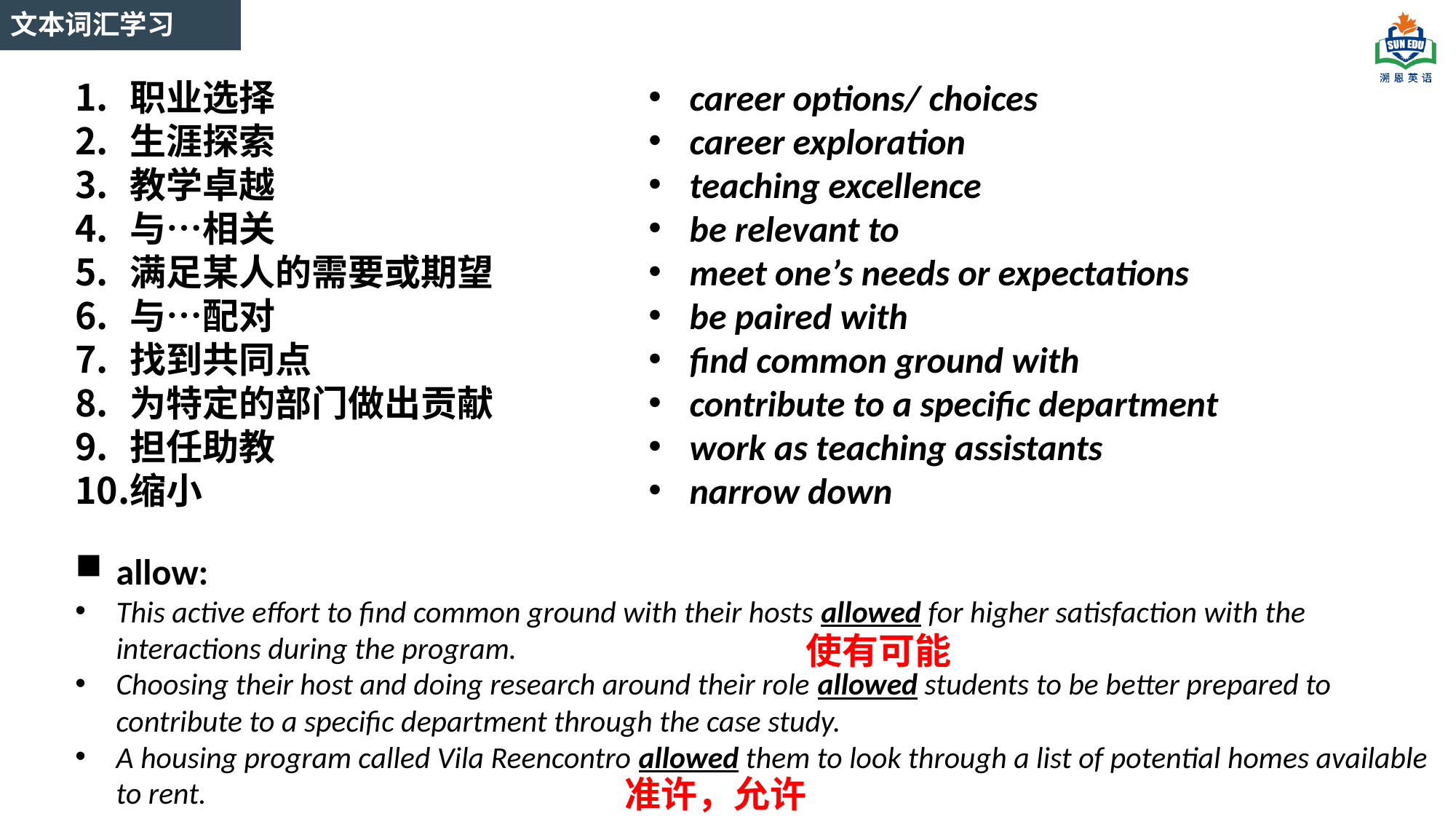

文本词汇学习
职业选择
生涯探索
教学卓越
与…相关
满足某人的需要或期望
与…配对
找到共同点
为特定的部门做出贡献
担任助教
缩小
career options/ choices
career exploration
teaching excellence
be relevant to
meet one’s needs or expectations
be paired with
find common ground with
contribute to a specific department
work as teaching assistants
narrow down
allow:
This active effort to find common ground with their hosts allowed for higher satisfaction with the interactions during the program.
Choosing their host and doing research around their role allowed students to be better prepared to contribute to a specific department through the case study.
A housing program called Vila Reencontro allowed them to look through a list of potential homes available to rent.
使有可能
准许，允许